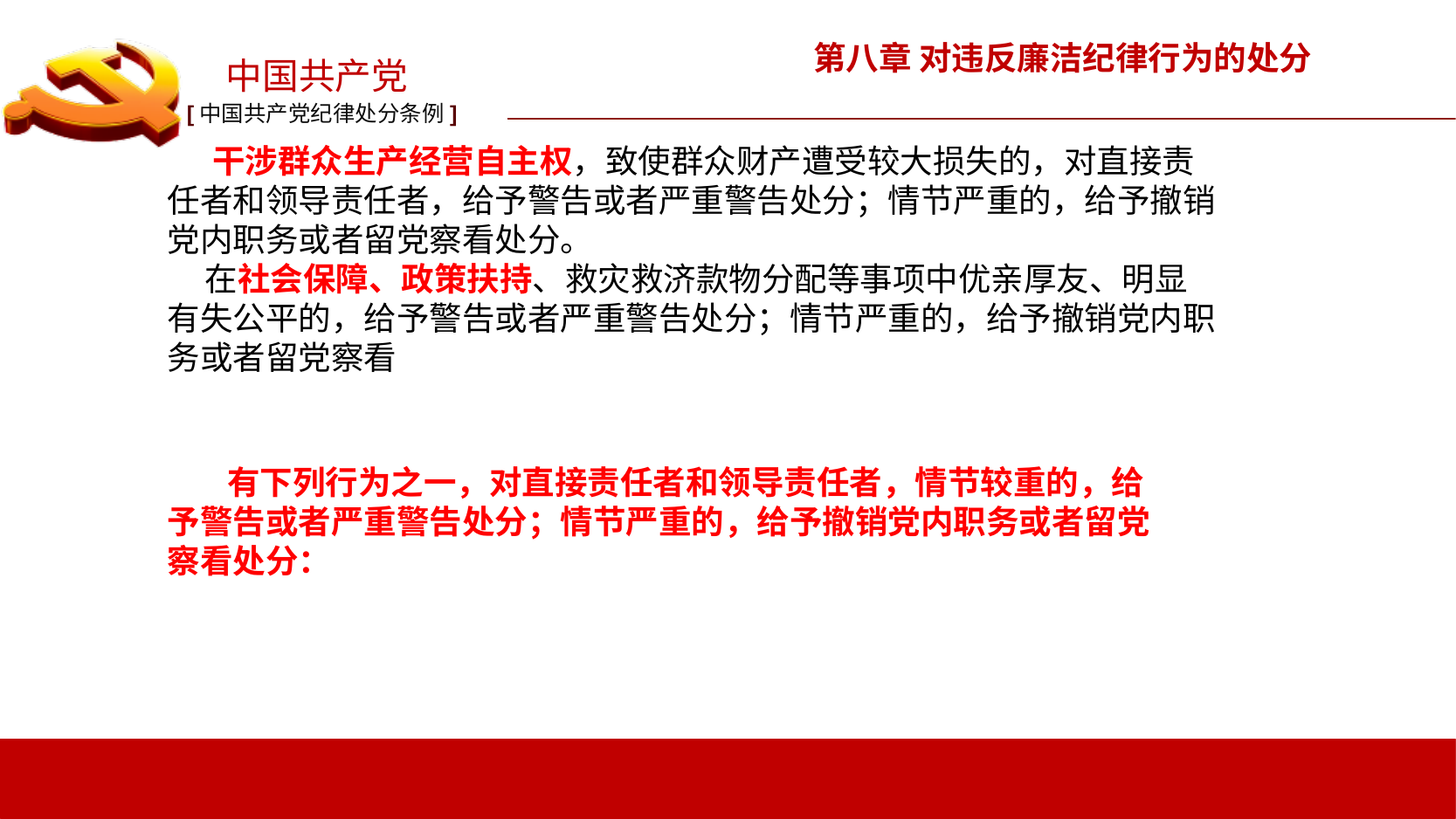

第八章 对违反廉洁纪律行为的处分
     干涉群众生产经营自主权，致使群众财产遭受较大损失的，对直接责任者和领导责任者，给予警告或者严重警告处分；情节严重的，给予撤销党内职务或者留党察看处分。
    在社会保障、政策扶持、救灾救济款物分配等事项中优亲厚友、明显有失公平的，给予警告或者严重警告处分；情节严重的，给予撤销党内职务或者留党察看
       有下列行为之一，对直接责任者和领导责任者，情节较重的，给予警告或者严重警告处分；情节严重的，给予撤销党内职务或者留党察看处分：